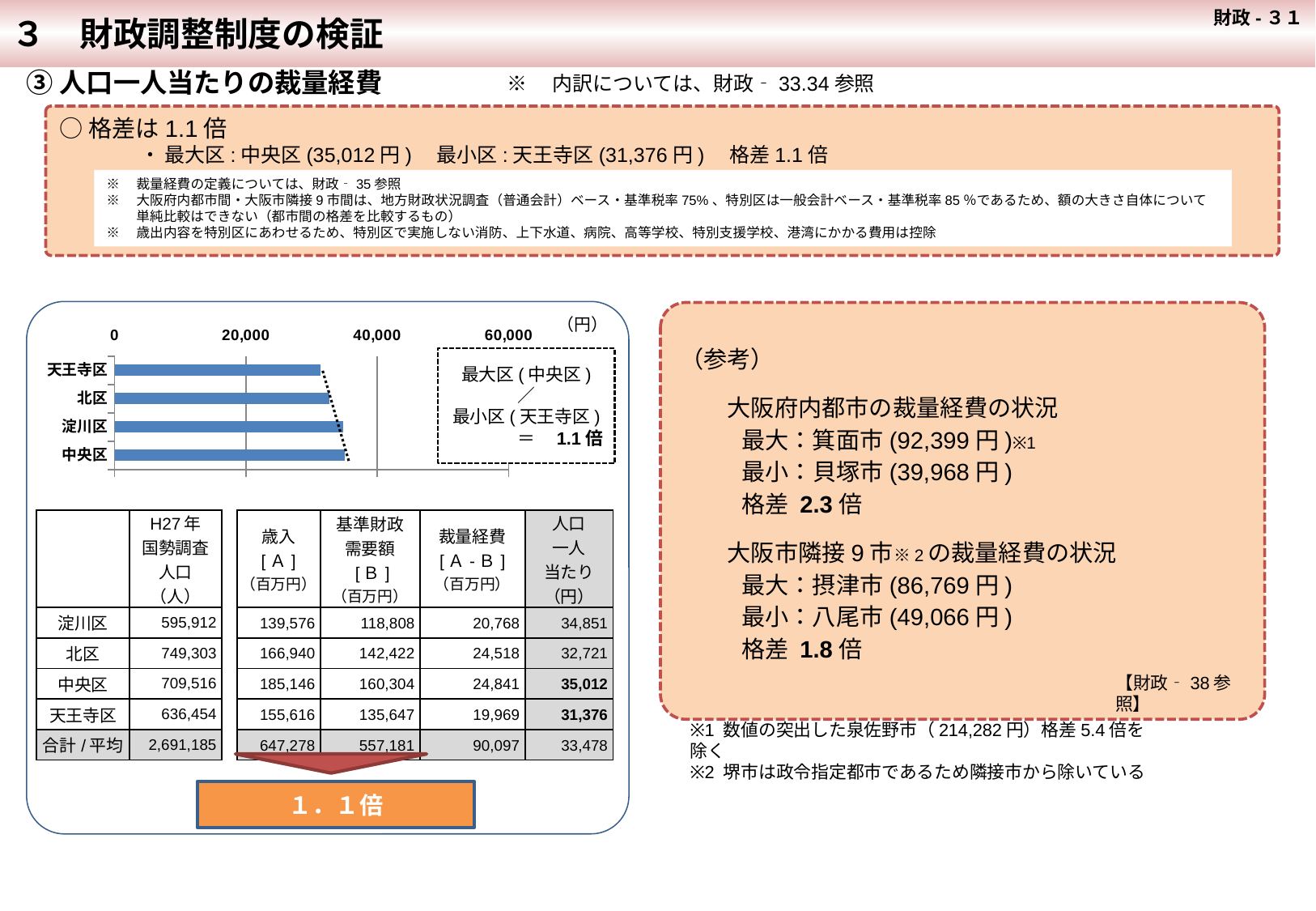

３　財政調整制度の検証
 財政-３１
③人口一人当たりの裁量経費
※　内訳については、財政‐33.34参照
○格差は1.1倍
　　　　・ 最大区:中央区(35,012円)　最小区:天王寺区(31,376円)　格差1.1倍
※　裁量経費の定義については、財政‐35参照
※　大阪府内都市間・大阪市隣接9市間は、地方財政状況調査（普通会計）ベース・基準税率75%、特別区は一般会計ベース・基準税率85％であるため、額の大きさ自体について
　　 単純比較はできない（都市間の格差を比較するもの）
※　歳出内容を特別区にあわせるため、特別区で実施しない消防、上下水道、病院、高等学校、特別支援学校、港湾にかかる費用は控除

（参考）

　　大阪府内都市の裁量経費の状況
	　最大：箕面市(92,399円)※1
	　最小：貝塚市(39,968円)
	　格差 2.3倍

　　大阪市隣接9市※2の裁量経費の状況
	　最大：摂津市(86,769円)
	　最小：八尾市(49,066円)
	　格差 1.8倍

【財政‐38参照】
※1 数値の突出した泉佐野市（214,282円）格差5.4倍を除く
※2 堺市は政令指定都市であるため隣接市から除いている

（円）

### Chart

| Category |  |
|---|---|
| 中央区 | 35012.0 |
| 淀川区 | 34851.0 |
| 北区 | 32721.0 |
| 天王寺区 | 31376.0 |
最大区(中央区)
／
最小区(天王寺区)
＝　1.1倍
天王寺区

北区

淀川区

中央区
|  | H27年 国勢調査 人口 （人） |  | 歳入 [Ａ] （百万円） | 基準財政 需要額 [Ｂ] （百万円） | 裁量経費 [Ａ-Ｂ] （百万円） | 人口 一人 当たり （円） |
| --- | --- | --- | --- | --- | --- | --- |
| 淀川区 | 595,912 |  | 139,576 | 118,808 | 20,768 | 34,851 |
| 北区 | 749,303 |  | 166,940 | 142,422 | 24,518 | 32,721 |
| 中央区 | 709,516 |  | 185,146 | 160,304 | 24,841 | 35,012 |
| 天王寺区 | 636,454 |  | 155,616 | 135,647 | 19,969 | 31,376 |
| 合計/平均 | 2,691,185 |  | 647,278 | 557,181 | 90,097 | 33,478 |

１．１倍